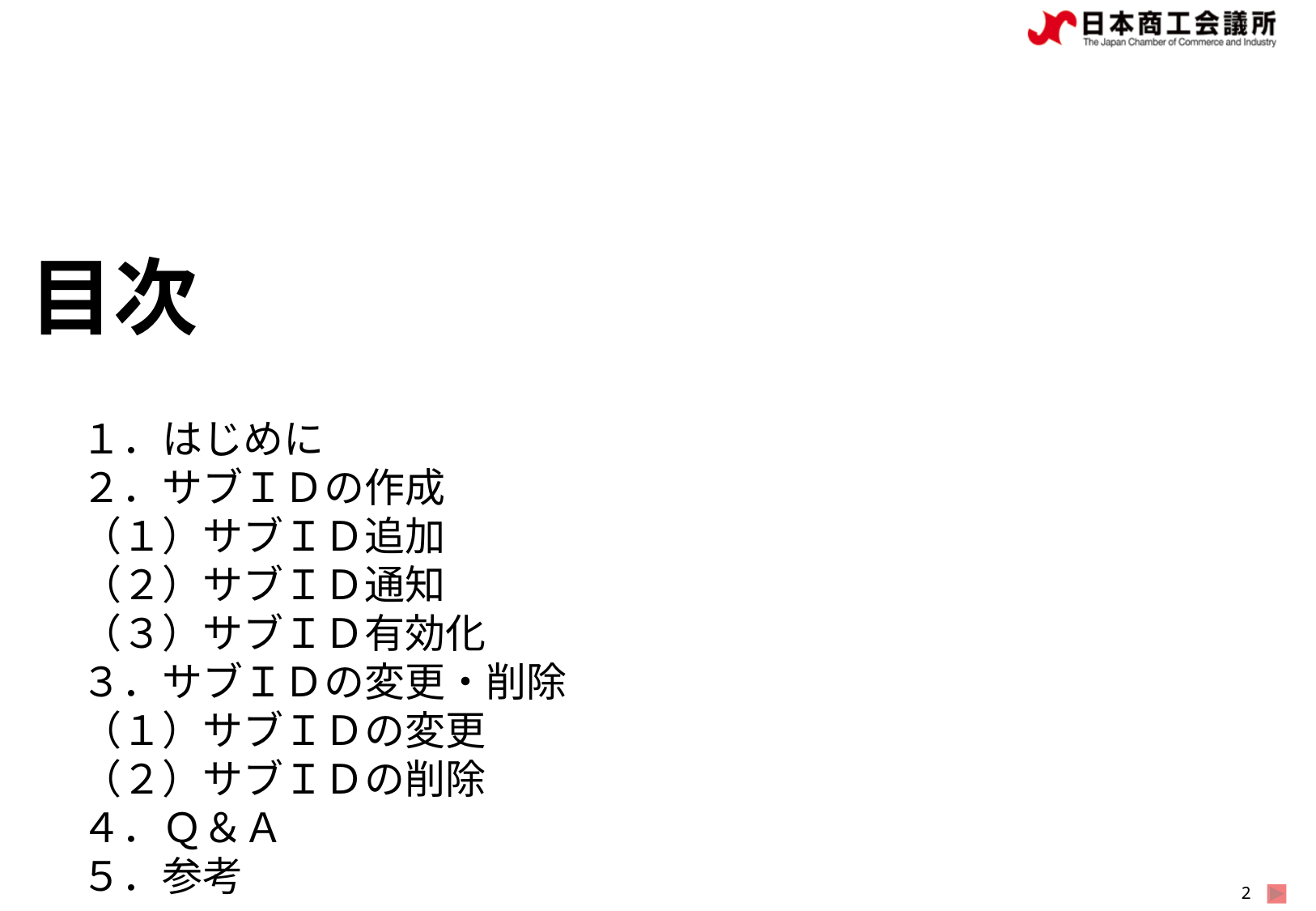

# 目次
１．はじめに
２．サブＩＤの作成
（１）サブＩＤ追加
（２）サブＩＤ通知
（３）サブＩＤ有効化
３．サブＩＤの変更・削除
（１）サブＩＤの変更
（２）サブＩＤの削除
４．Ｑ＆Ａ
５．参考
2